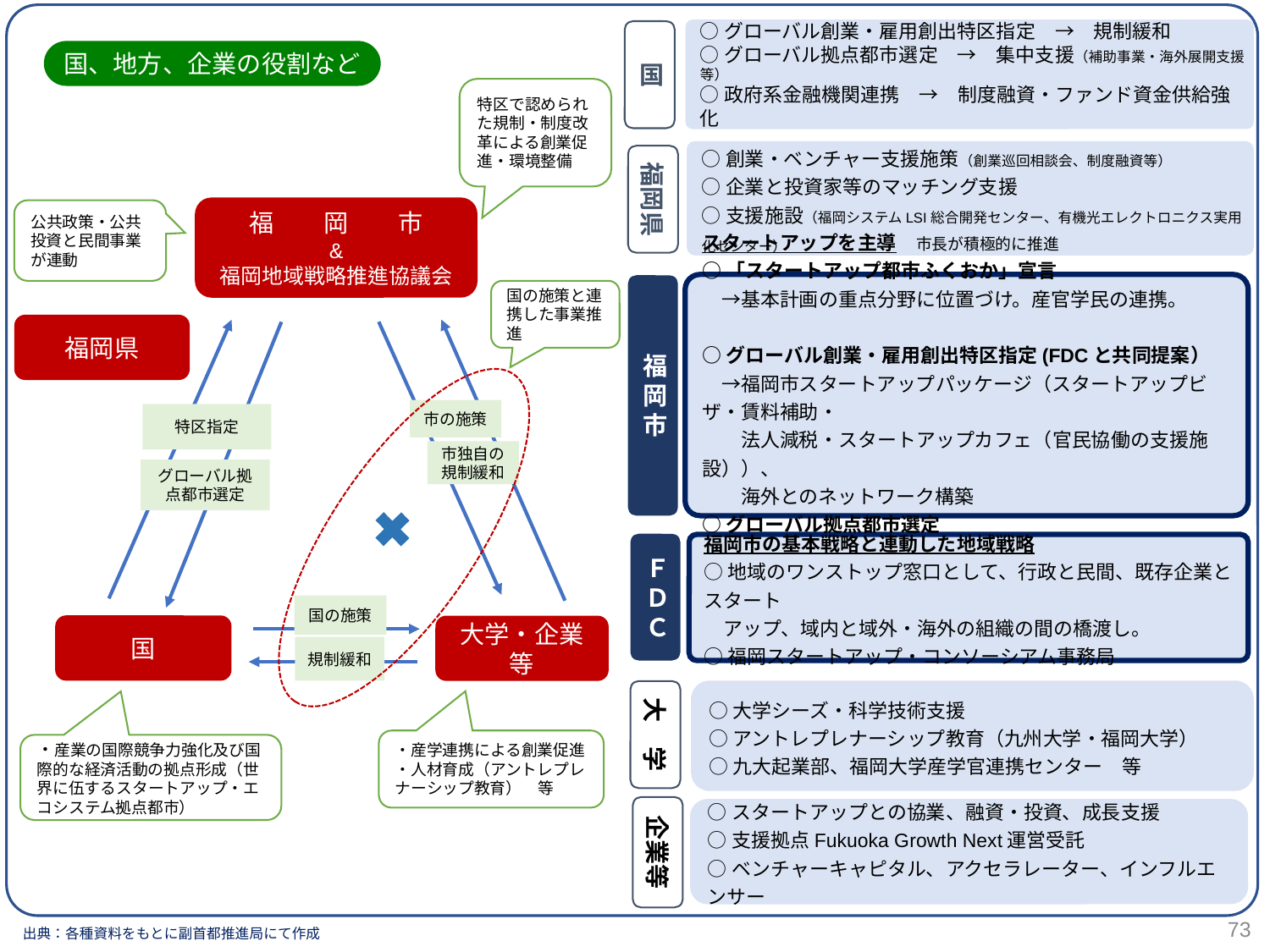

○グローバル創業・雇用創出特区指定　→　規制緩和
○グローバル拠点都市選定　→　集中支援（補助事業・海外展開支援等）
○政府系金融機関連携　→　制度融資・ファンド資金供給強化
国
国、地方、企業の役割など
特区で認められた規制・制度改革による創業促進・環境整備
○創業・ベンチャー支援施策（創業巡回相談会、制度融資等）
○企業と投資家等のマッチング支援
○支援施設（福岡システムLSI総合開発センター、有機光エレクトロニクス実用化センター）
福 岡 県
福　　岡　　市
&
福岡地域戦略推進協議会
公共政策・公共投資と民間事業が連動
スタートアップを主導　市長が積極的に推進
○「スタートアップ都市ふくおか」宣言
　→基本計画の重点分野に位置づけ。産官学民の連携。
○グローバル創業・雇用創出特区指定(FDCと共同提案）
　→福岡市スタートアップパッケージ（スタートアップビザ・賃料補助・
　　法人減税・スタートアップカフェ（官民協働の支援施設））、
　　海外とのネットワーク構築
○グローバル拠点都市選定
福岡市
国の施策と連携した事業推進
福岡県
市の施策
特区指定
市独自の規制緩和
グローバル拠点都市選定

ＦＤＣ
福岡市の基本戦略と連動した地域戦略
○地域のワンストップ窓口として、行政と民間、既存企業とスタート
　アップ、域内と域外・海外の組織の間の橋渡し。
○福岡スタートアップ・コンソーシアム事務局
国の施策
国
大学・企業等
規制緩和
○大学シーズ・科学技術支援
○アントレプレナーシップ教育（九州大学・福岡大学）
○九大起業部、福岡大学産学官連携センター　等
大　学
・産学連携による創業促進
・人材育成（アントレプレナーシップ教育）　等
・産業の国際競争力強化及び国際的な経済活動の拠点形成（世界に伍するスタートアップ・エコシステム拠点都市）
企業等
○スタートアップとの協業、融資・投資、成長支援
○支援拠点Fukuoka Growth Next運営受託
○ベンチャーキャピタル、アクセラレーター、インフルエンサー
出典：各種資料をもとに副首都推進局にて作成
73